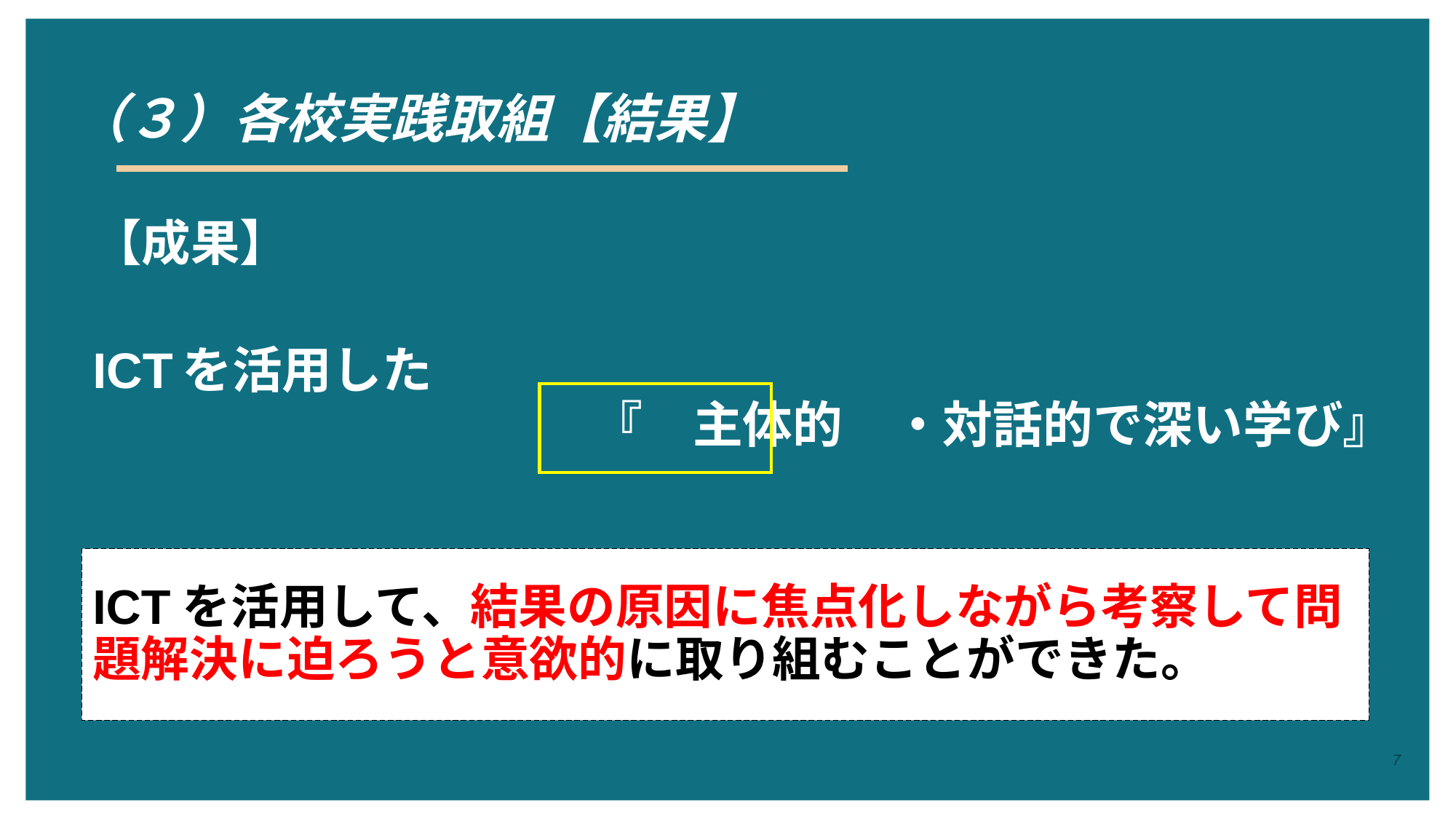

# （３）各校実践取組【結果】

【成果】
ICTを活用した
　　　　　　　　　　『　主体的　・対話的で深い学び』

ICTを活用して、結果の原因に焦点化しながら考察して問題解決に迫ろうと意欲的に取り組むことができた。
7